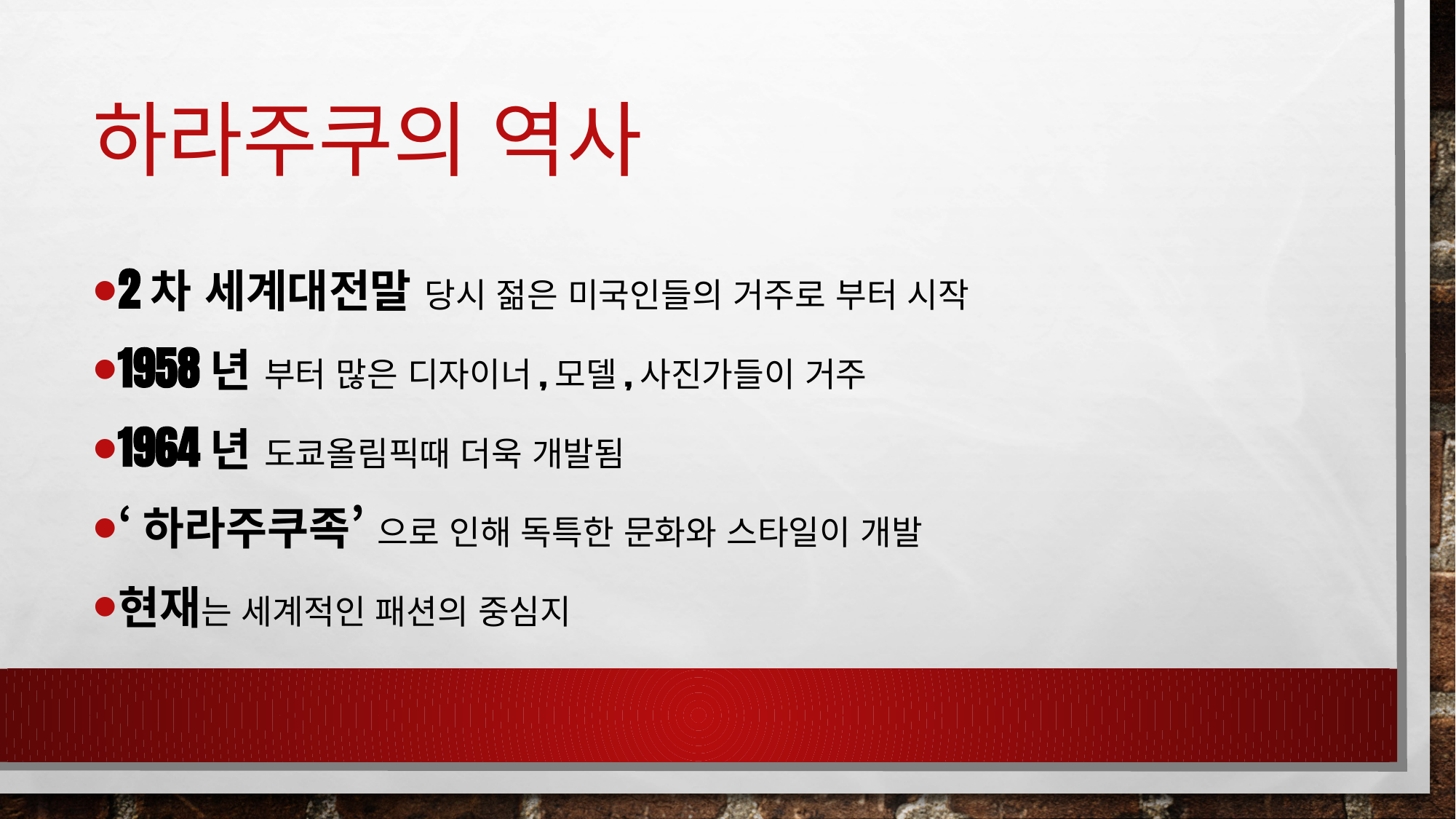

# 하라주쿠의 역사
2차 세계대전말 당시 젊은 미국인들의 거주로 부터 시작
1958년 부터 많은 디자이너,모델,사진가들이 거주
1964년 도쿄올림픽때 더욱 개발됨
‘하라주쿠족’ 으로 인해 독특한 문화와 스타일이 개발
현재는 세계적인 패션의 중심지